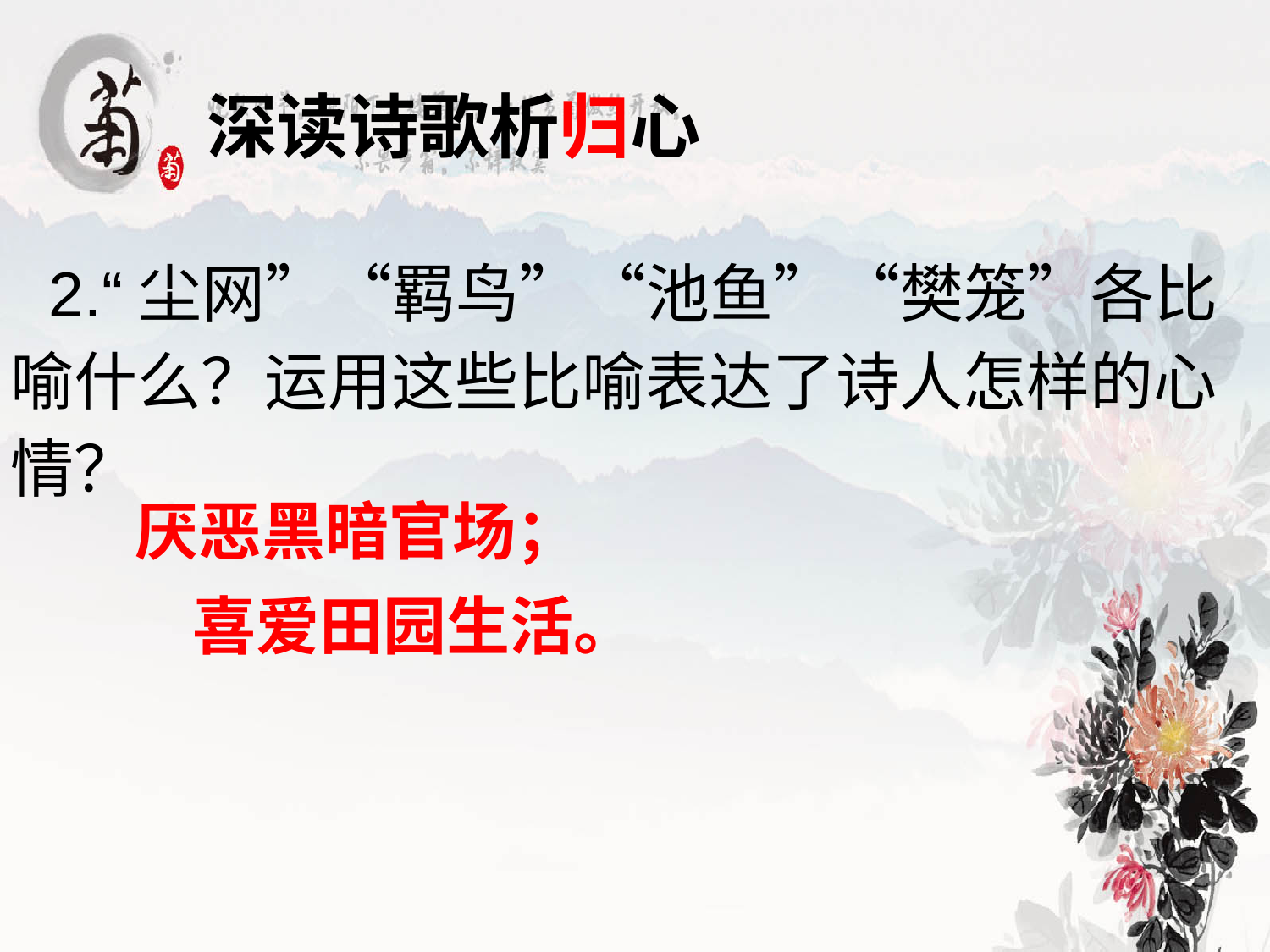

深读诗歌析归心
 2.“尘网”“羁鸟”“池鱼”“樊笼”各比喻什么？运用这些比喻表达了诗人怎样的心情？
    厌恶黑暗官场；
        喜爱田园生活。